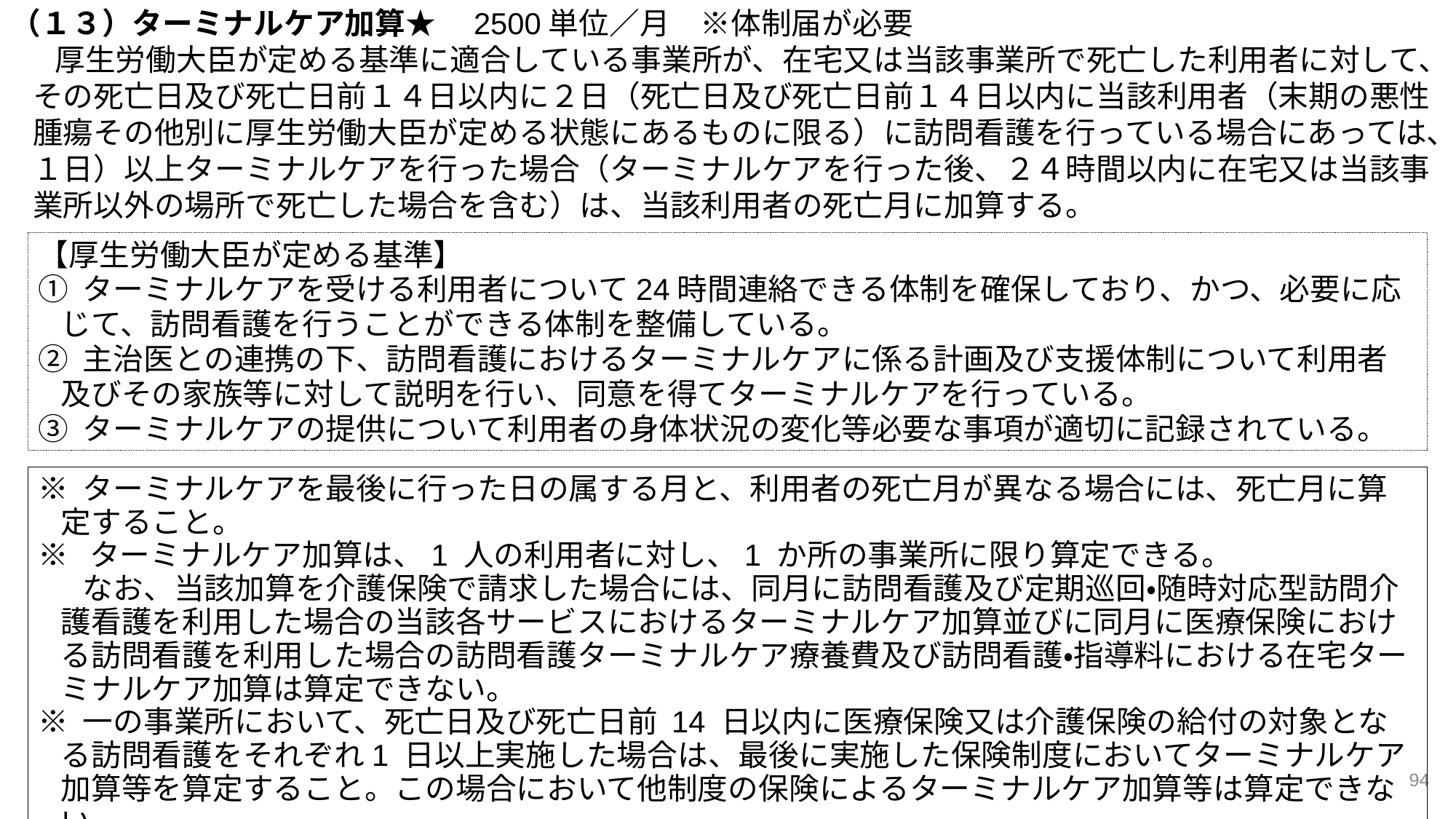

（１３）ターミナルケア加算★　2500単位／月　※体制届が必要
厚生労働大臣が定める基準に適合している事業所が、在宅又は当該事業所で死亡した利用者に対して、その死亡日及び死亡日前１４日以内に２日（死亡日及び死亡日前１４日以内に当該利用者（末期の悪性腫瘍その他別に厚生労働大臣が定める状態にあるものに限る）に訪問看護を行っている場合にあっては、１日）以上ターミナルケアを行った場合（ターミナルケアを行った後、２４時間以内に在宅又は当該事業所以外の場所で死亡した場合を含む）は、当該利用者の死亡月に加算する。

【厚生労働大臣が定める基準】
① ターミナルケアを受ける利用者について24時間連絡できる体制を確保しており、かつ、必要に応じて、訪問看護を行うことができる体制を整備している。
② 主治医との連携の下、訪問看護におけるターミナルケアに係る計画及び支援体制について利用者及びその家族等に対して説明を行い、同意を得てターミナルケアを行っている。
③ ターミナルケアの提供について利用者の身体状況の変化等必要な事項が適切に記録されている。
※ ターミナルケアを最後に行った日の属する月と、利用者の死亡月が異なる場合には、死亡月に算定すること。
※  ターミナルケア加算は、1 人の利用者に対し、1 か所の事業所に限り算定できる。
なお、当該加算を介護保険で請求した場合には、同月に訪問看護及び定期巡回・随時対応型訪問介護看護を利用した場合の当該各サービスにおけるターミナルケア加算並びに同月に医療保険における訪問看護を利用した場合の訪問看護ターミナルケア療養費及び訪問看護・指導料における在宅ターミナルケア加算は算定できない。
※ 一の事業所において、死亡日及び死亡日前 14 日以内に医療保険又は介護保険の給付の対象となる訪問看護をそれぞれ1 日以上実施した場合は、最後に実施した保険制度においてターミナルケア加算等を算定すること。この場合において他制度の保険によるターミナルケア加算等は算定できない。
94